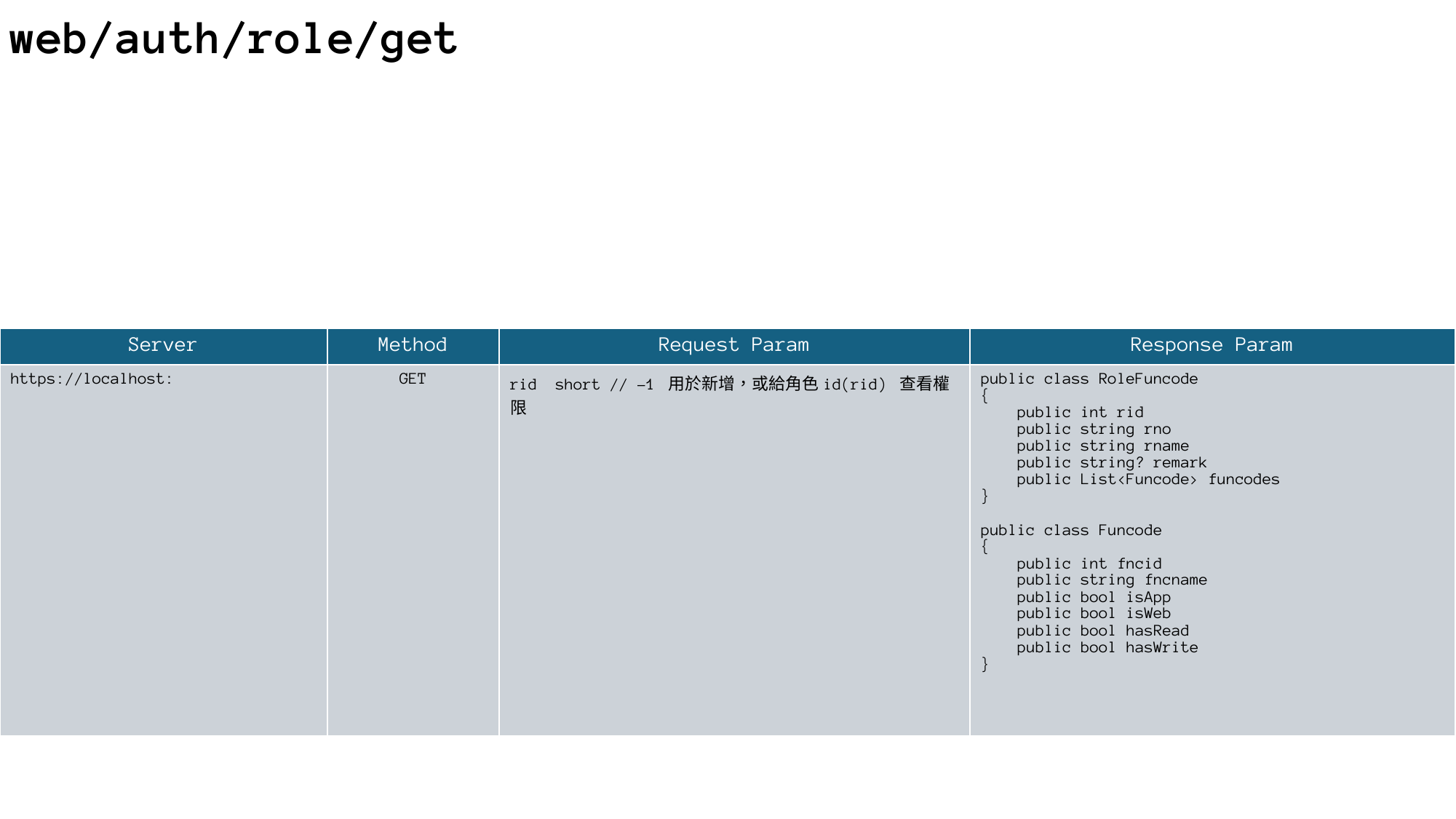

web/auth/role/get
| Server | Method | Request Param | Response Param |
| --- | --- | --- | --- |
| https://localhost: | GET | rid short // -1 用於新增，或給角色id(rid) 查看權限 | public class RoleFuncode { public int rid public string rno public string rname public string? remark public List<Funcode> funcodes } public class Funcode { public int fncid public string fncname public bool isApp public bool isWeb public bool hasRead public bool hasWrite } |